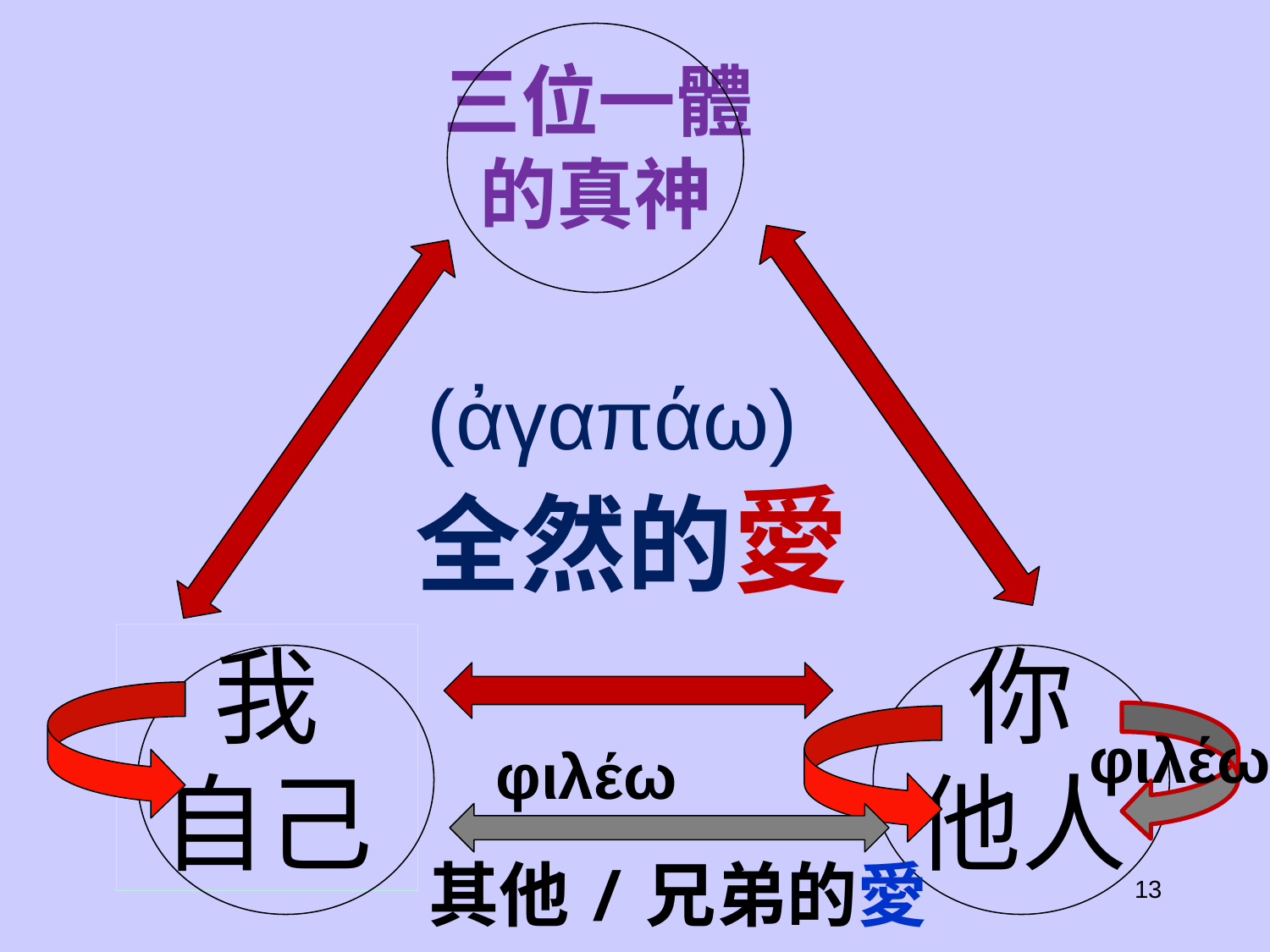

三位一體
 的真神
(ἀγαπάω)
 全然的愛

我
自己
你
他人

φιλέω
φιλέω

其他/兄弟的愛
13